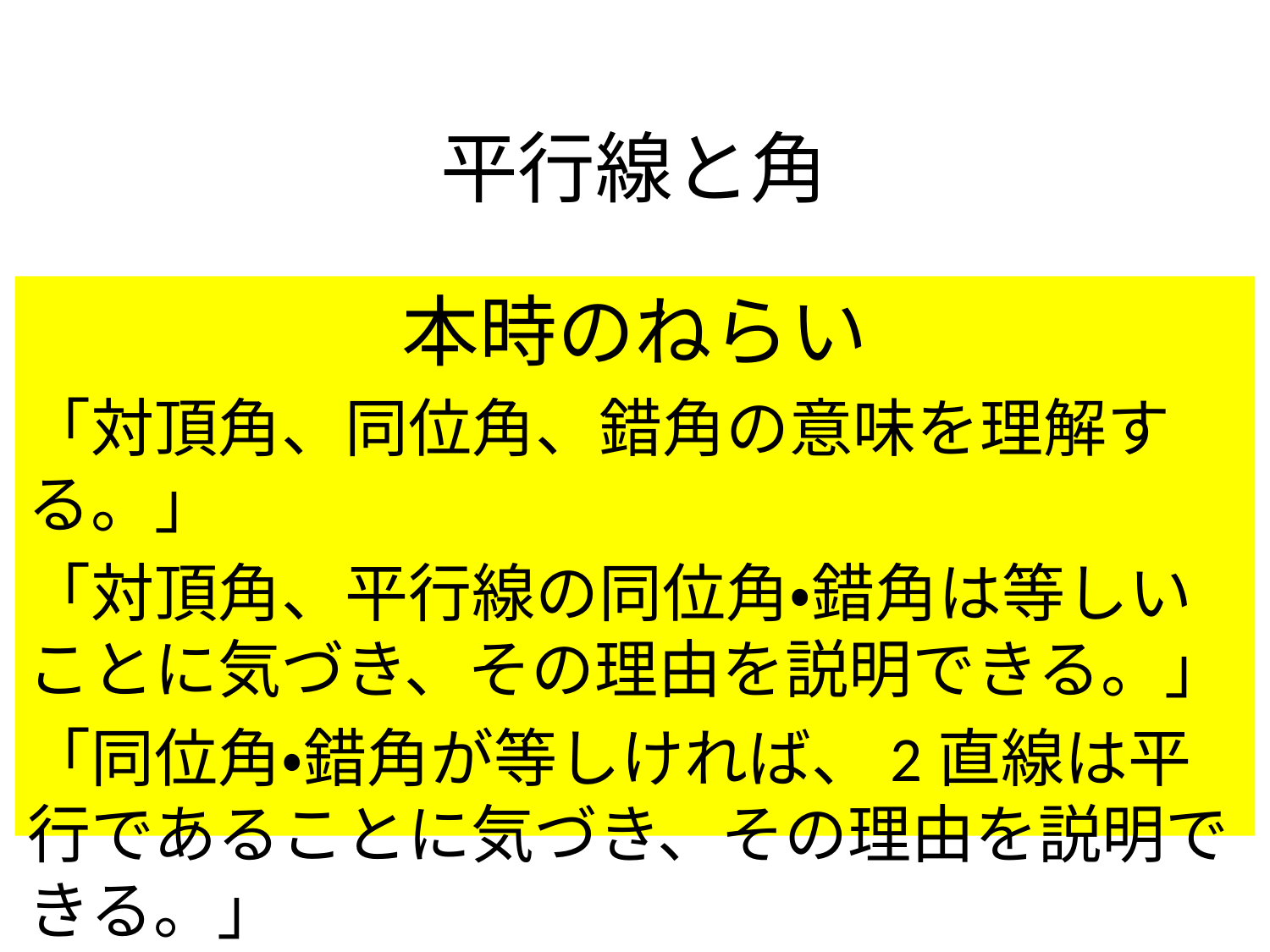

# 平行線と角
本時のねらい
「対頂角、同位角、錯角の意味を理解する。」
「対頂角、平行線の同位角・錯角は等しいことに気づき、その理由を説明できる。」
「同位角・錯角が等しければ、2直線は平行であることに気づき、その理由を説明できる。」